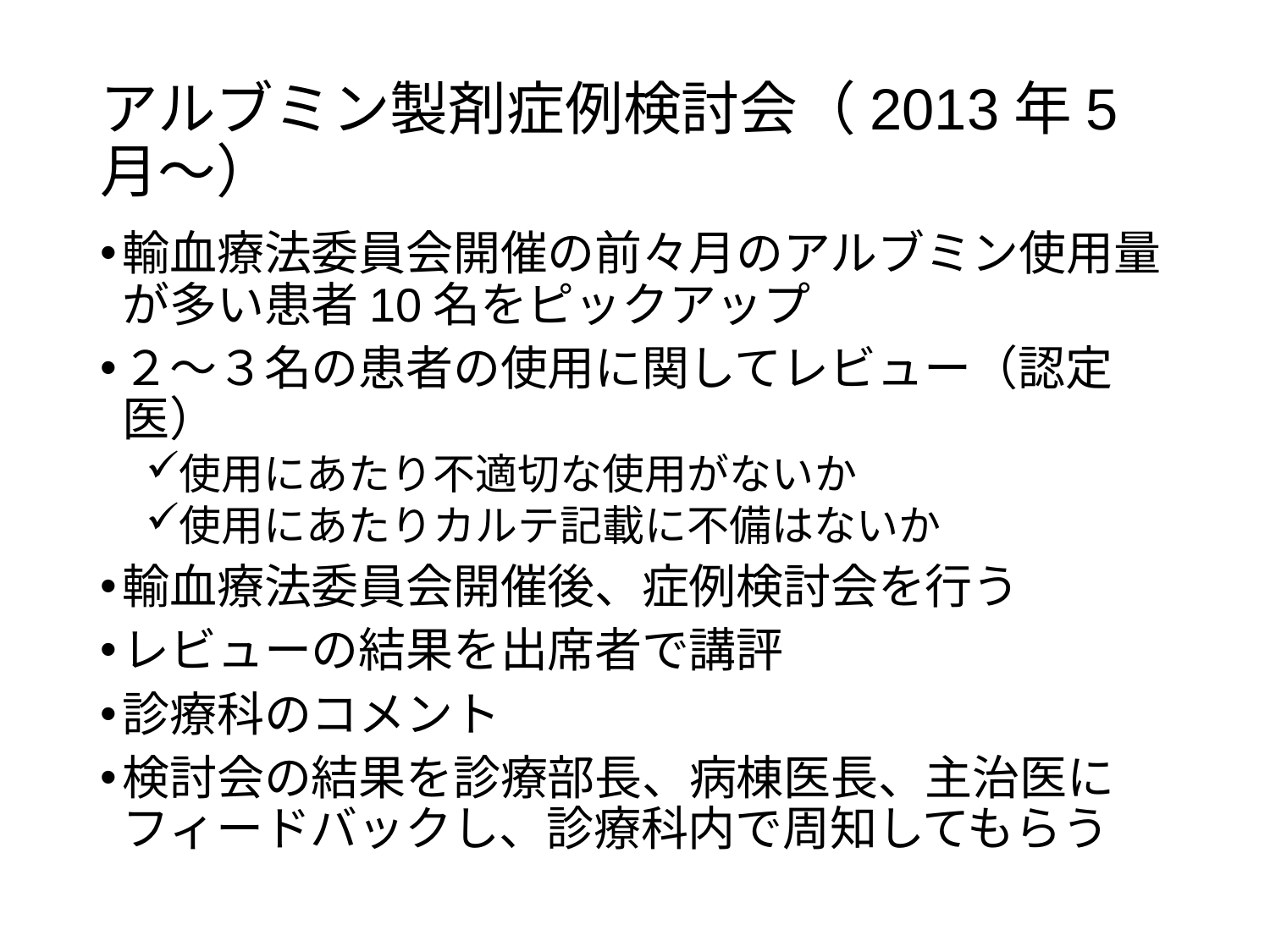

# アルブミン製剤症例検討会（2013年5月～）
輸血療法委員会開催の前々月のアルブミン使用量が多い患者10名をピックアップ
２～３名の患者の使用に関してレビュー（認定医）
使用にあたり不適切な使用がないか
使用にあたりカルテ記載に不備はないか
輸血療法委員会開催後、症例検討会を行う
レビューの結果を出席者で講評
診療科のコメント
検討会の結果を診療部長、病棟医長、主治医にフィードバックし、診療科内で周知してもらう